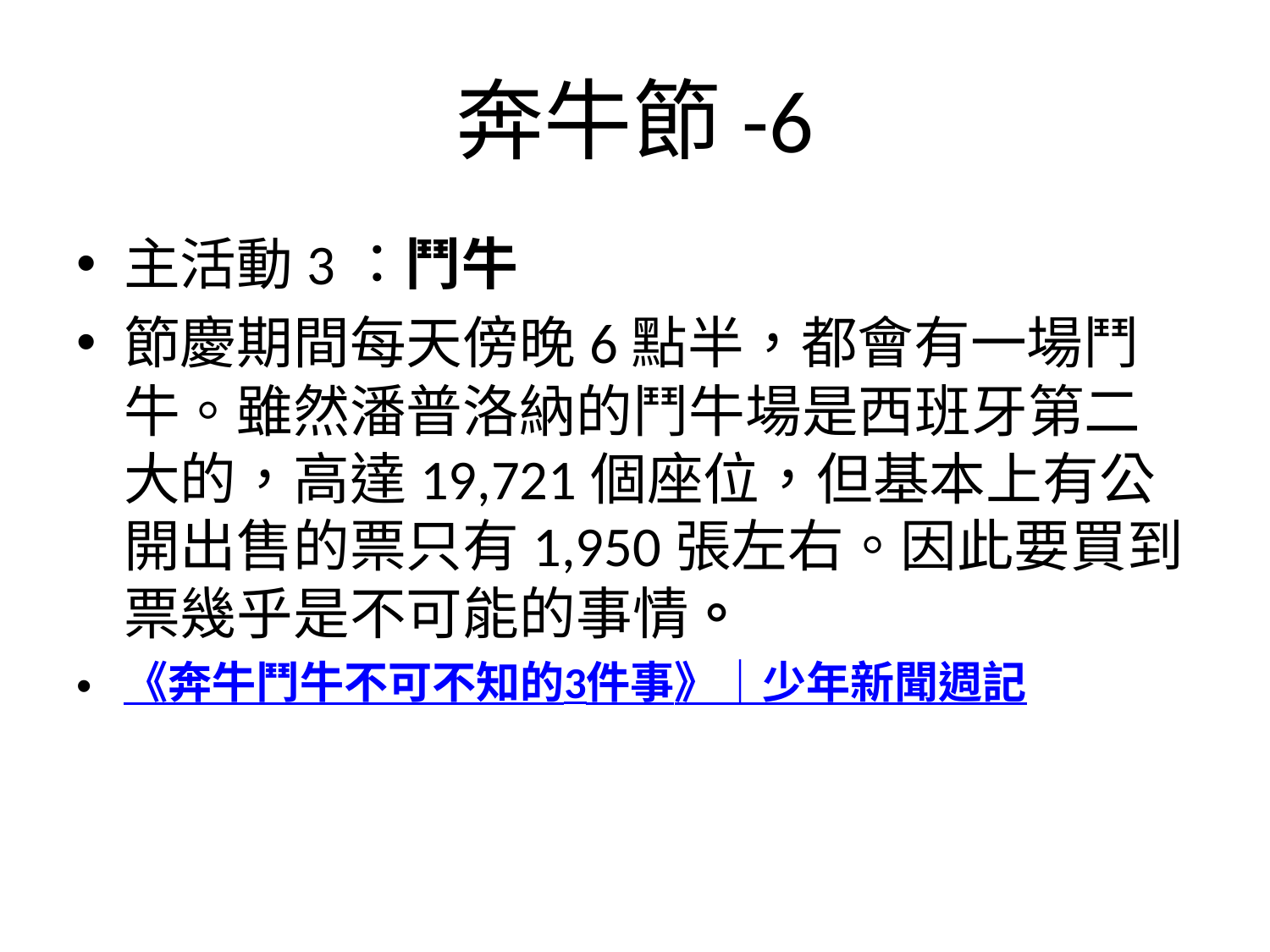

# 奔牛節-6
主活動3：鬥牛
節慶期間每天傍晚6點半，都會有一場鬥牛。雖然潘普洛納的鬥牛場是西班牙第二大的，高達19,721個座位，但基本上有公開出售的票只有1,950張左右。因此要買到票幾乎是不可能的事情。
《奔牛鬥牛不可不知的3件事》｜少年新聞週記